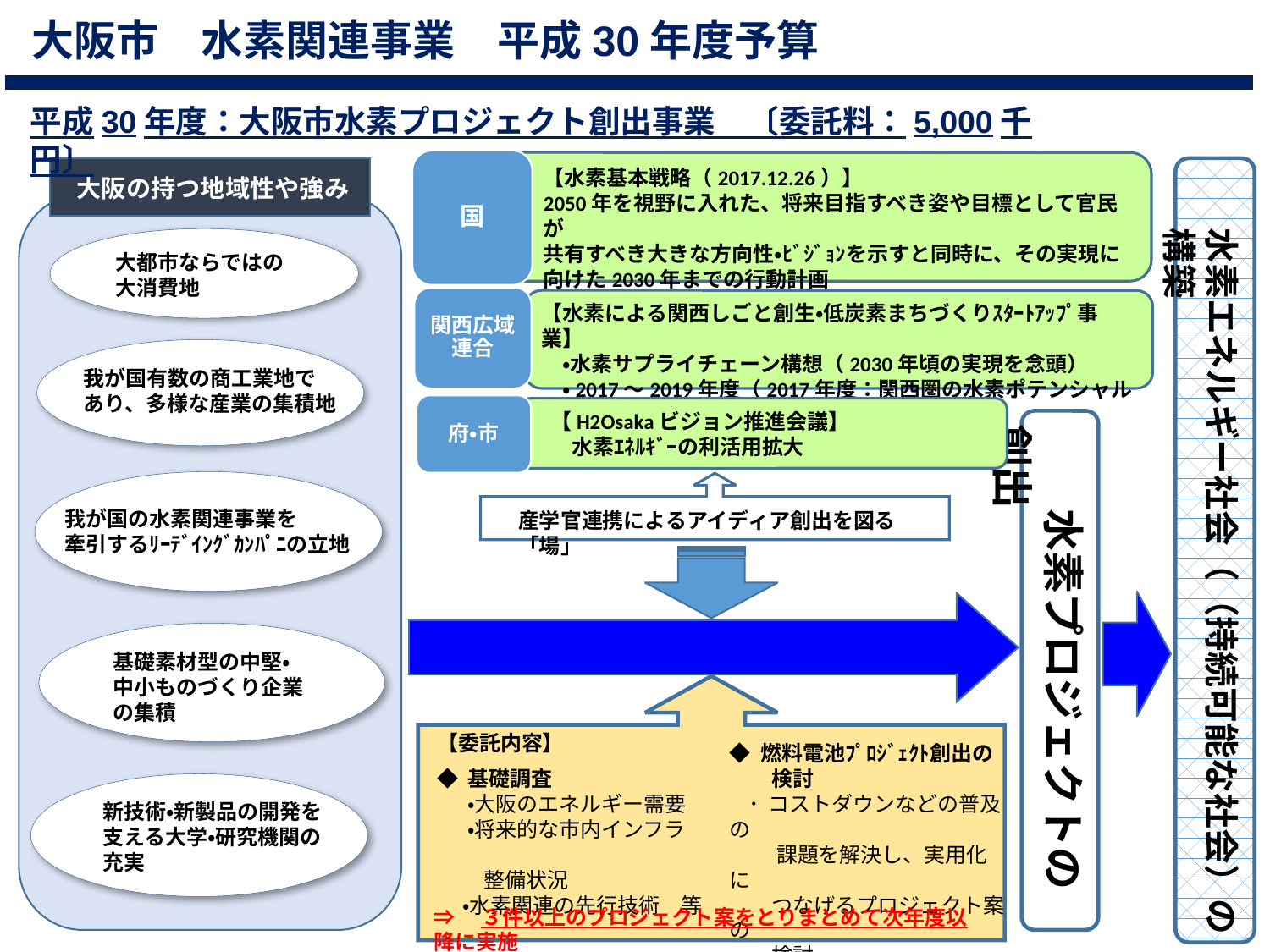

大阪市　水素関連事業　平成30年度予算
平成30年度：大阪市水素プロジェクト創出事業　〔委託料：5,000千円〕

国

【水素基本戦略（2017.12.26）】
2050年を視野に入れた、将来目指すべき姿や目標として官民が
共有すべき大きな方向性・ﾋﾞｼﾞｮﾝを示すと同時に、その実現に
向けた2030年までの行動計画

大阪の持つ地域性や強み

水素エネルギー社会（（持続可能な社会）の構築

大都市ならではの
大消費地

関西広域連合

【水素による関西しごと創生・低炭素まちづくりｽﾀｰﾄｱｯﾌﾟ事業】
　・水素サプライチェーン構想（2030年頃の実現を念頭）
　・2017～2019年度（2017年度：関西圏の水素ポテンシャルマップ）

我が国有数の商工業地で
あり、多様な産業の集積地

府・市

【H2Osakaビジョン推進会議】
　水素ｴﾈﾙｷﾞｰの利活用拡大

　　水素プロジェクトの創出

我が国の水素関連事業を
牽引するﾘｰﾃﾞｲﾝｸﾞｶﾝﾊﾟﾆの立地
産学官連携によるアイディア創出を図る「場」

基礎素材型の中堅・
中小ものづくり企業
の集積

【委託内容】
◆ 基礎調査
 　・大阪のエネルギー需要
 　・将来的な市内インフラ
　　 整備状況
　 ・水素関連の先行技術　等

◆ 燃料電池ﾌﾟﾛｼﾞｪｸﾄ創出の
　　検討
   ･  コストダウンなどの普及の
　　 課題を解決し、実用化に
　　つなげるプロジェクト案の
　　検討

新技術・新製品の開発を
支える大学・研究機関の
充実
⇒　３件以上のプロジェクト案をとりまとめて次年度以降に実施